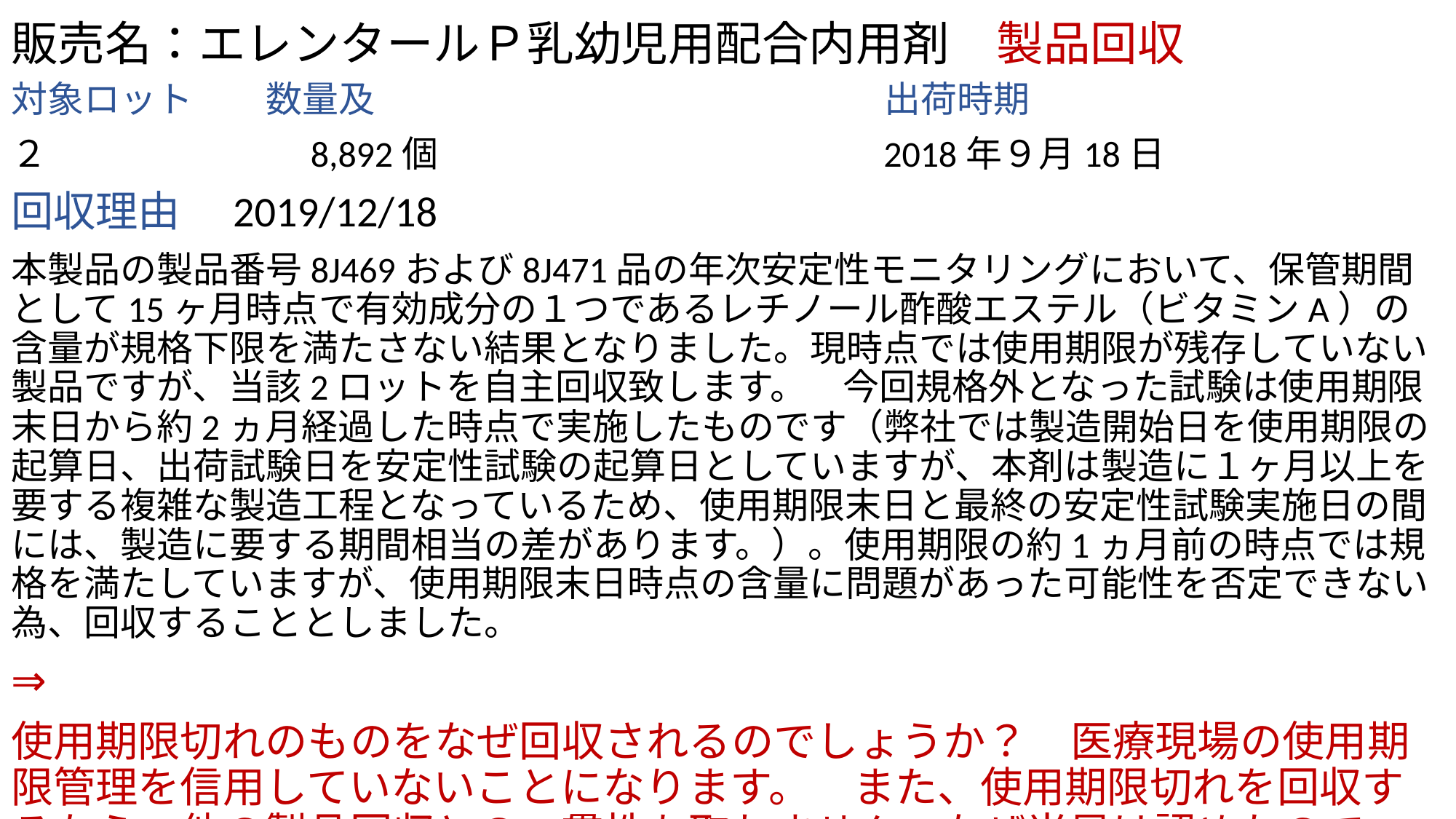

# 販売名：エレンタールＰ乳幼児用配合内用剤　製品回収
対象ロット　　数量及　　　　　　　　　　　　　　出荷時期
２　　　　　　　8,892個　　　　　　　　　　　　2018年９月18日
回収理由　2019/12/18
本製品の製品番号8J469および8J471品の年次安定性モニタリングにおいて、保管期間として15ヶ月時点で有効成分の１つであるレチノール酢酸エステル（ビタミンA）の含量が規格下限を満たさない結果となりました。現時点では使用期限が残存していない製品ですが、当該2ロットを自主回収致します。　今回規格外となった試験は使用期限末日から約2ヵ月経過した時点で実施したものです（弊社では製造開始日を使用期限の起算日、出荷試験日を安定性試験の起算日としていますが、本剤は製造に１ヶ月以上を要する複雑な製造工程となっているため、使用期限末日と最終の安定性試験実施日の間には、製造に要する期間相当の差があります。）。使用期限の約1ヵ月前の時点では規格を満たしていますが、使用期限末日時点の含量に問題があった可能性を否定できない為、回収することとしました。
⇒
使用期限切れのものをなぜ回収されるのでしょうか？　医療現場の使用期限管理を信用していないことになります。　また、使用期限切れを回収するなら、他の製品回収との一貫性も取れません。なぜ当局は認めたのでしょうか？